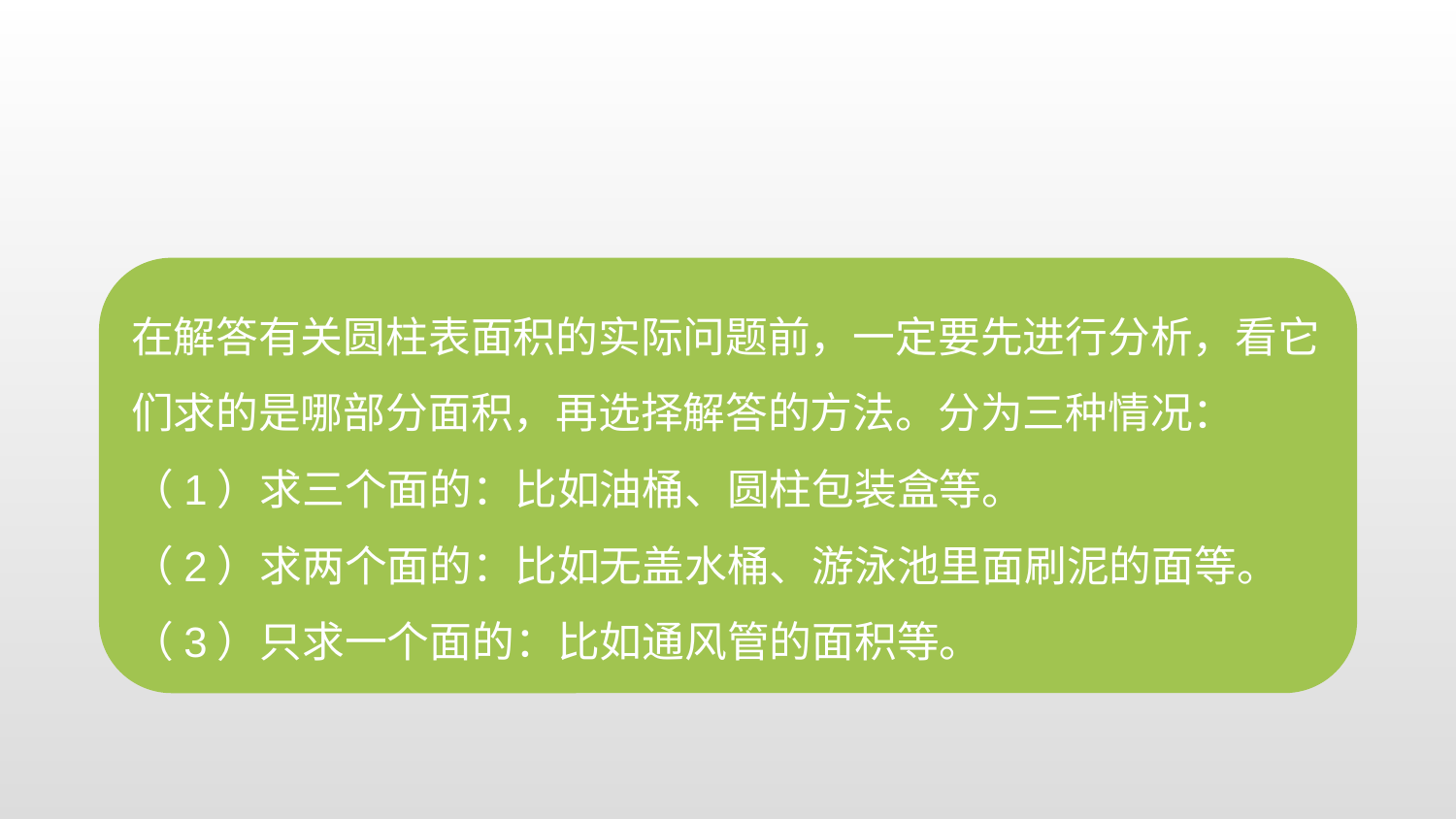

在解答有关圆柱表面积的实际问题前，一定要先进行分析，看它们求的是哪部分面积，再选择解答的方法。分为三种情况：
（1）求三个面的：比如油桶、圆柱包装盒等。
（2）求两个面的：比如无盖水桶、游泳池里面刷泥的面等。
（3）只求一个面的：比如通风管的面积等。